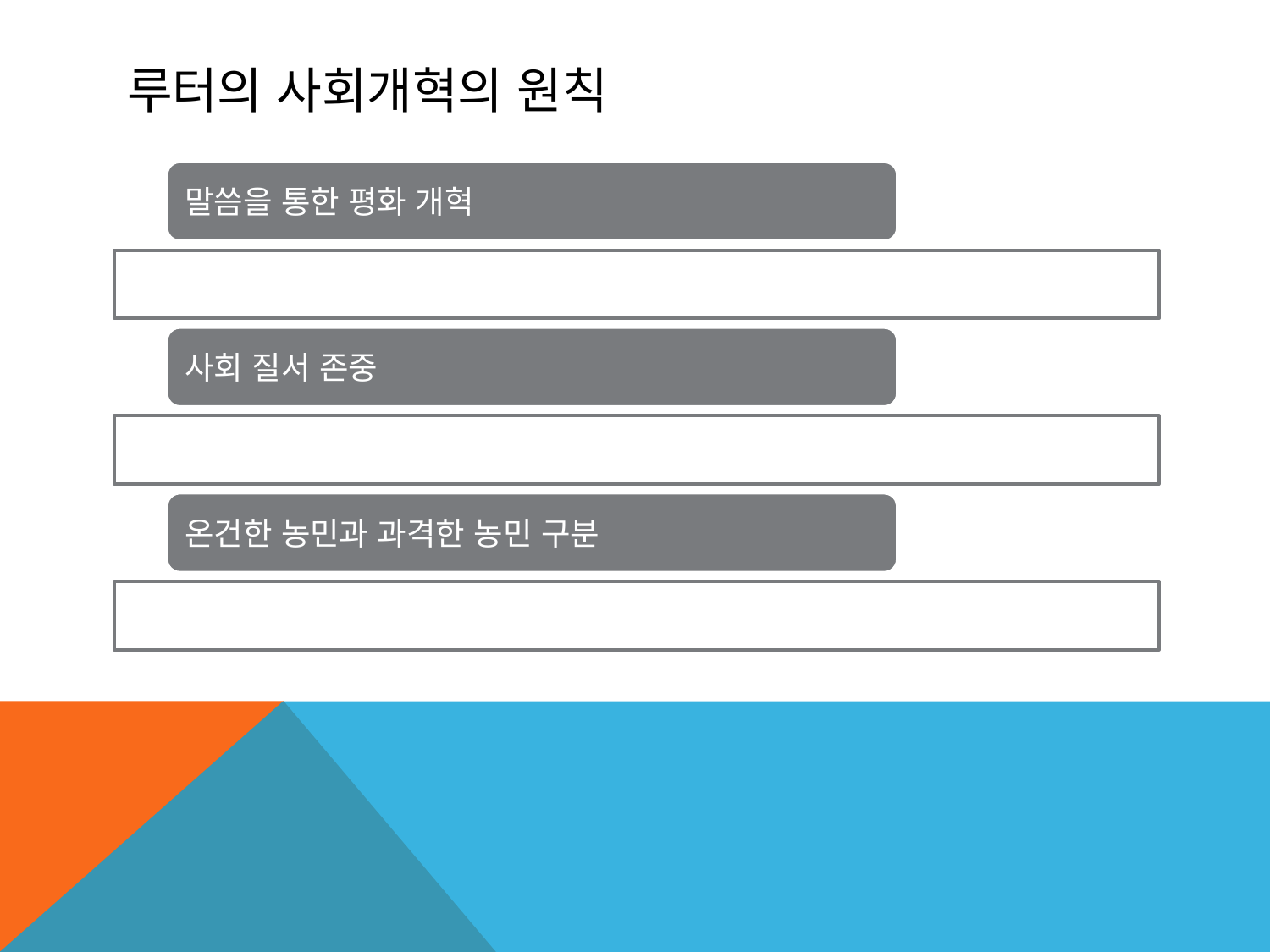

# 루터의 사회개혁의 원칙
말씀을 통한 평화 개혁
사회 질서 존중
온건한 농민과 과격한 농민 구분